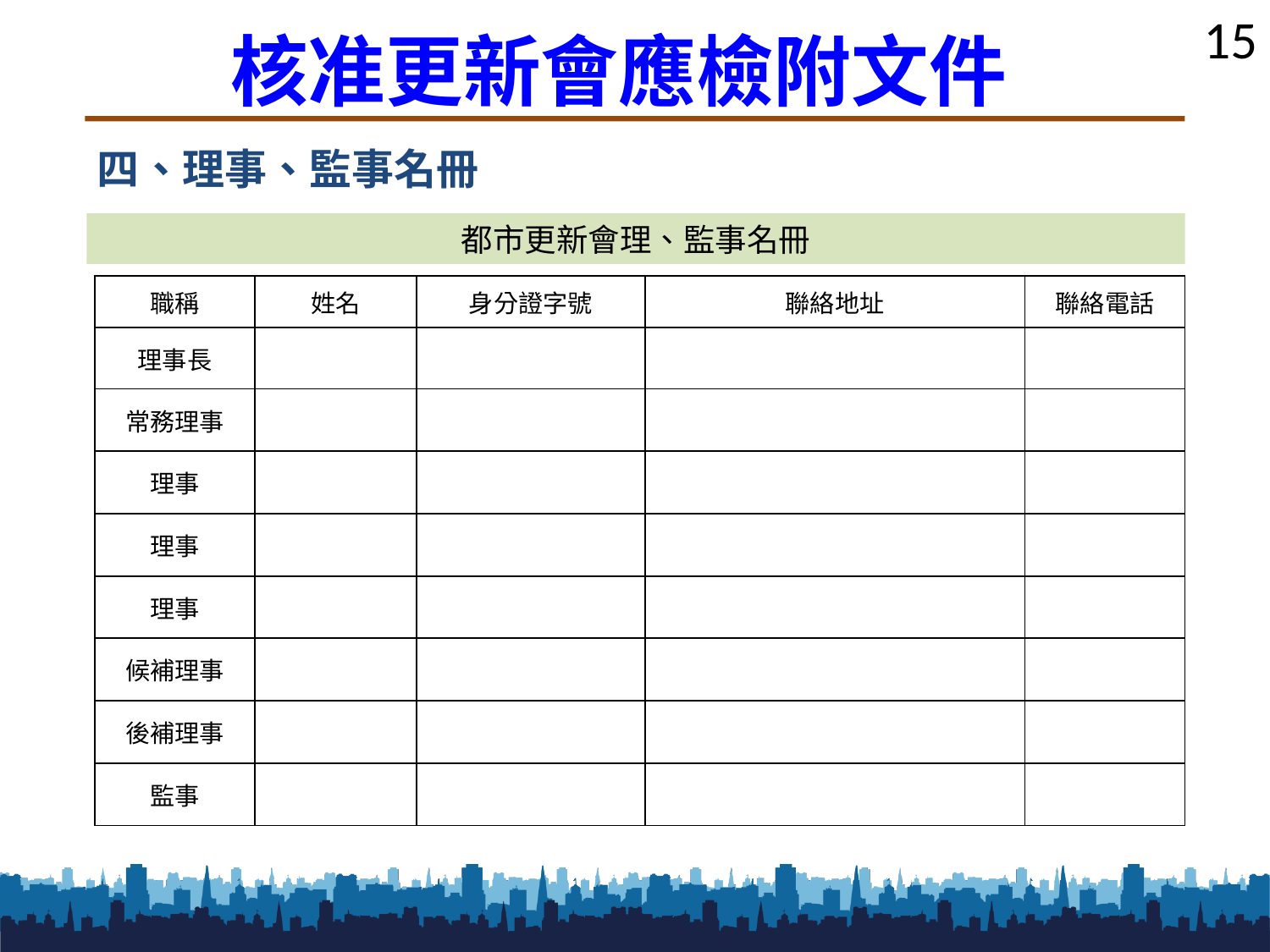

核准更新會應檢附文件
四、理事、監事名冊

都市更新會理、監事名冊
| 職稱 | 姓名 | 身分證字號 | 聯絡地址 | 聯絡電話 |
| --- | --- | --- | --- | --- |
| 理事長 |  |  |  |  |
| 常務理事 |  |  |  |  |
| 理事 |  |  |  |  |
| 理事 |  |  |  |  |
| 理事 |  |  |  |  |
| 候補理事 |  |  |  |  |
| 後補理事 |  |  |  |  |
| 監事 |  |  |  |  |